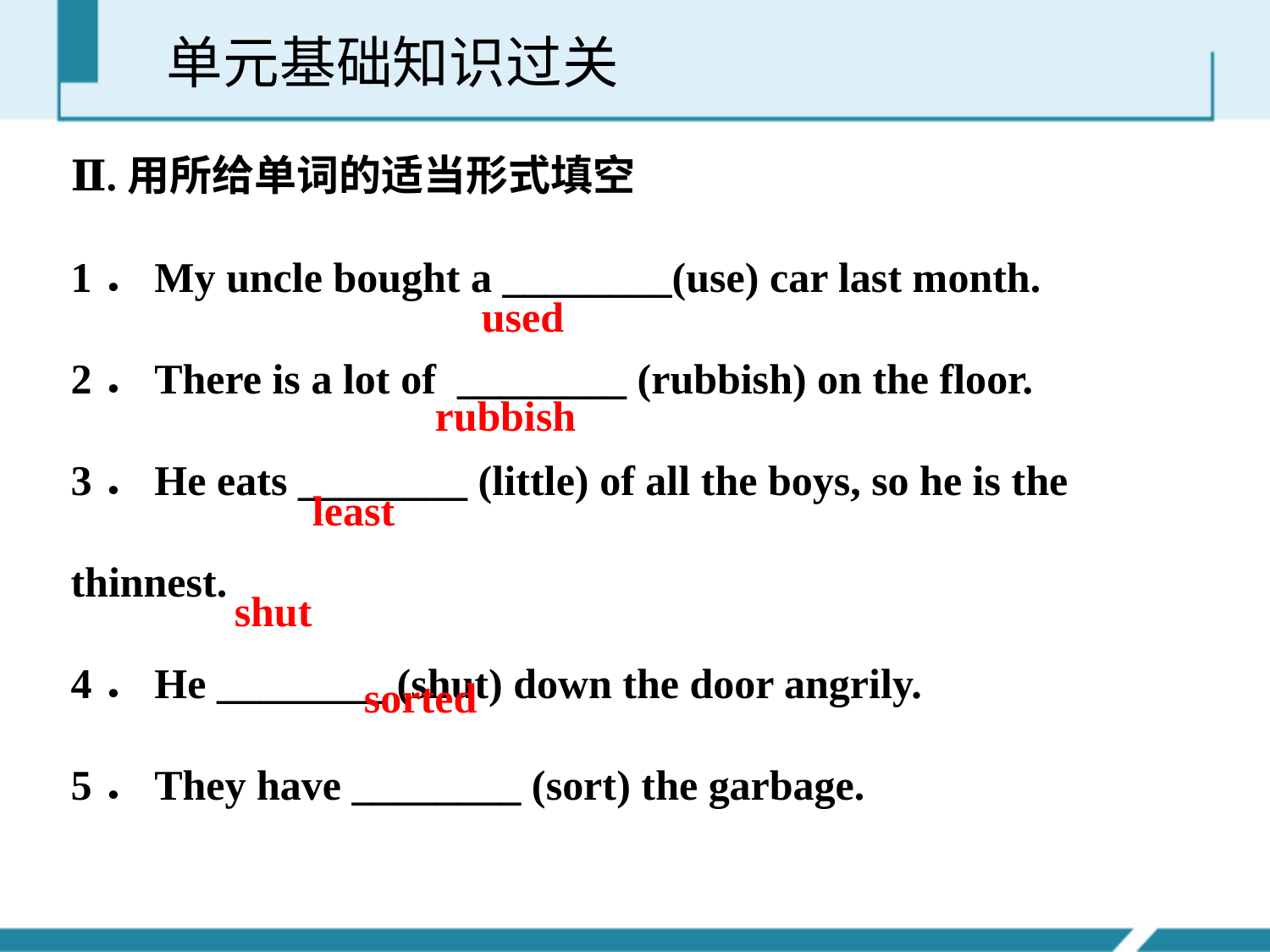

单元基础知识过关
Ⅱ.用所给单词的适当形式填空
1．My uncle bought a ________(use) car last month.
2．There is a lot of  ________ (rubbish) on the floor.
3．He eats ________ (little) of all the boys, so he is the thinnest.
4．He ________ (shut) down the door angrily.
5．They have ________ (sort) the garbage.
used
rubbish
least
shut
sorted